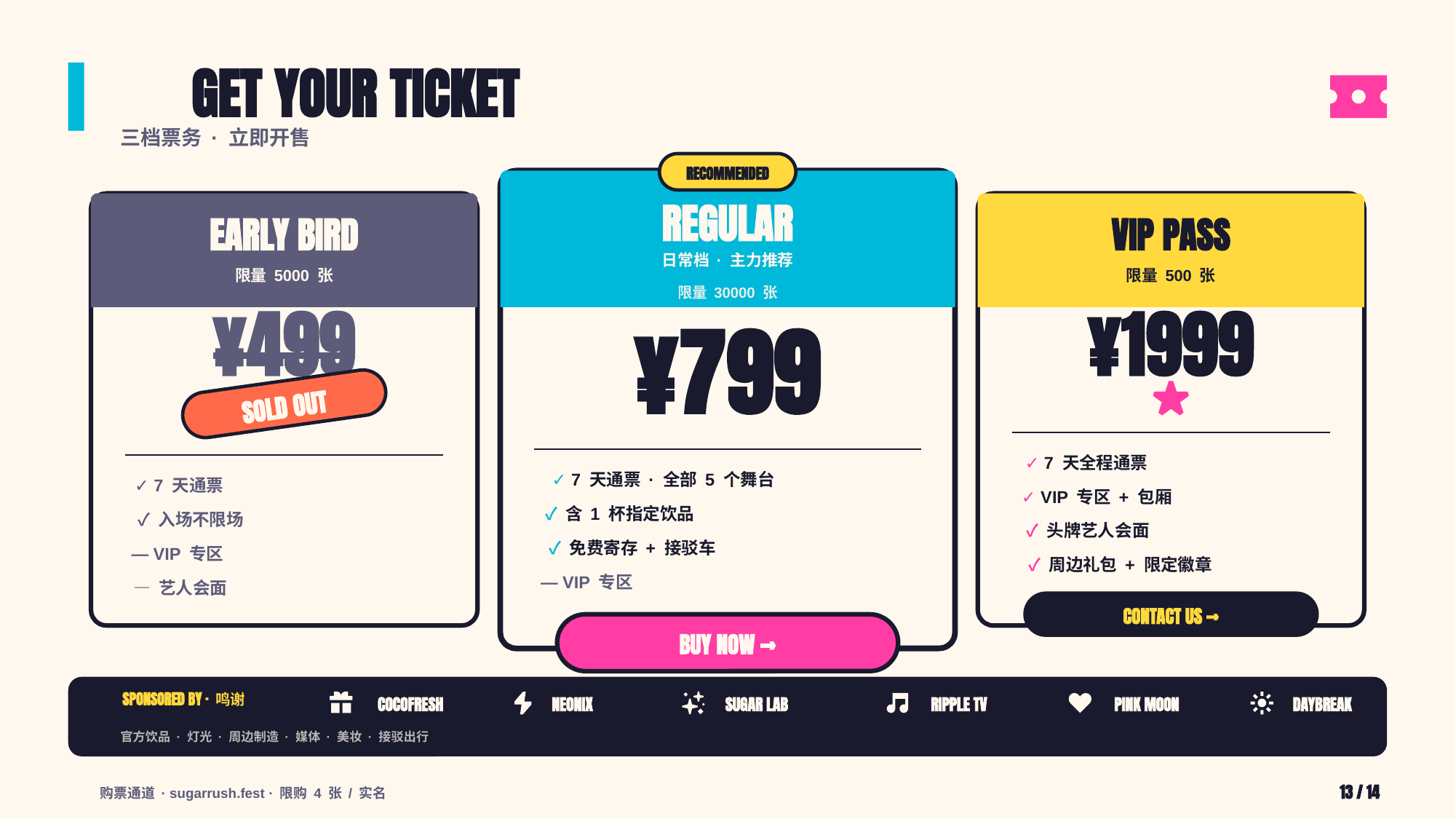

GET YOUR TICKET

三档票务 · 立即开售

RECOMMENDED

REGULAR
日常档 · 主力推荐
限量 30000 张
¥799

✓ 7 天通票 · 全部 5 个舞台
✓ 含 1 杯指定饮品
✓ 免费寄存 + 接驳车
— VIP 专区

BUY NOW →

EARLY BIRD
限量 5000 张
¥499

SOLD OUT

✓ 7 天通票
✓ 入场不限场
— VIP 专区
— 艺人会面

VIP PASS
限量 500 张
¥1999

✓ 7 天全程通票
✓ VIP 专区 + 包厢
✓ 头牌艺人会面
✓ 周边礼包 + 限定徽章

CONTACT US →

SPONSORED BY · 鸣谢

COCOFRESH
NEONIX
SUGAR LAB
RIPPLE TV
PINK MOON
DAYBREAK
官方饮品 · 灯光 · 周边制造 · 媒体 · 美妆 · 接驳出行
13 / 14
购票通道 · sugarrush.fest · 限购 4 张 / 实名